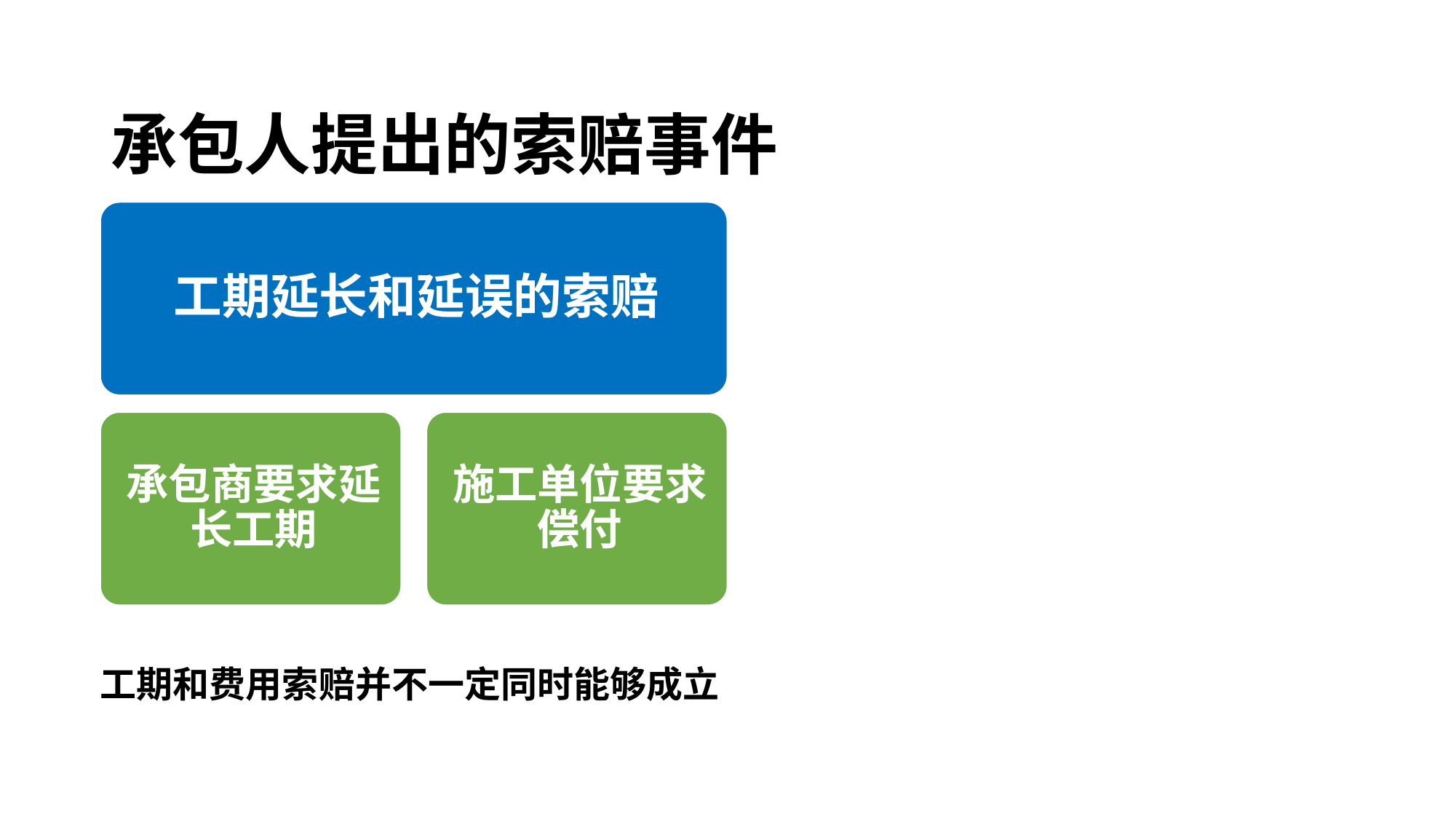

# 承包人提出的索赔事件
工期延长和延误的索赔
承包商要求延长工期
施工单位要求偿付
工期和费用索赔并不一定同时能够成立